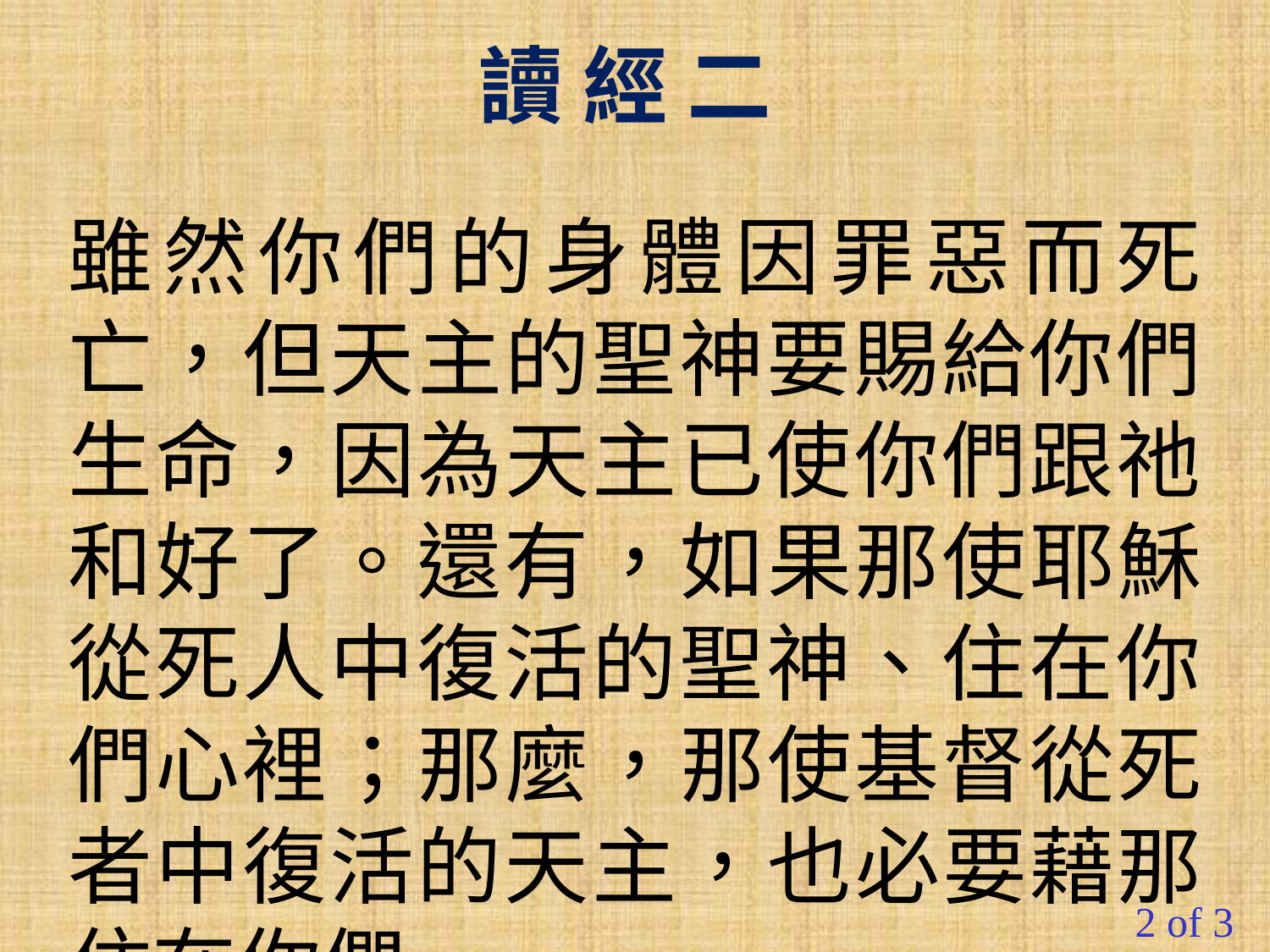

讀 經 二

雖然你們的身體因罪惡而死亡，但天主的聖神要賜給你們生命，因為天主已使你們跟祂和好了。還有，如果那使耶穌從死人中復活的聖神、住在你們心裡；那麼，那使基督從死者中復活的天主，也必要藉那住在你們
2 of 3